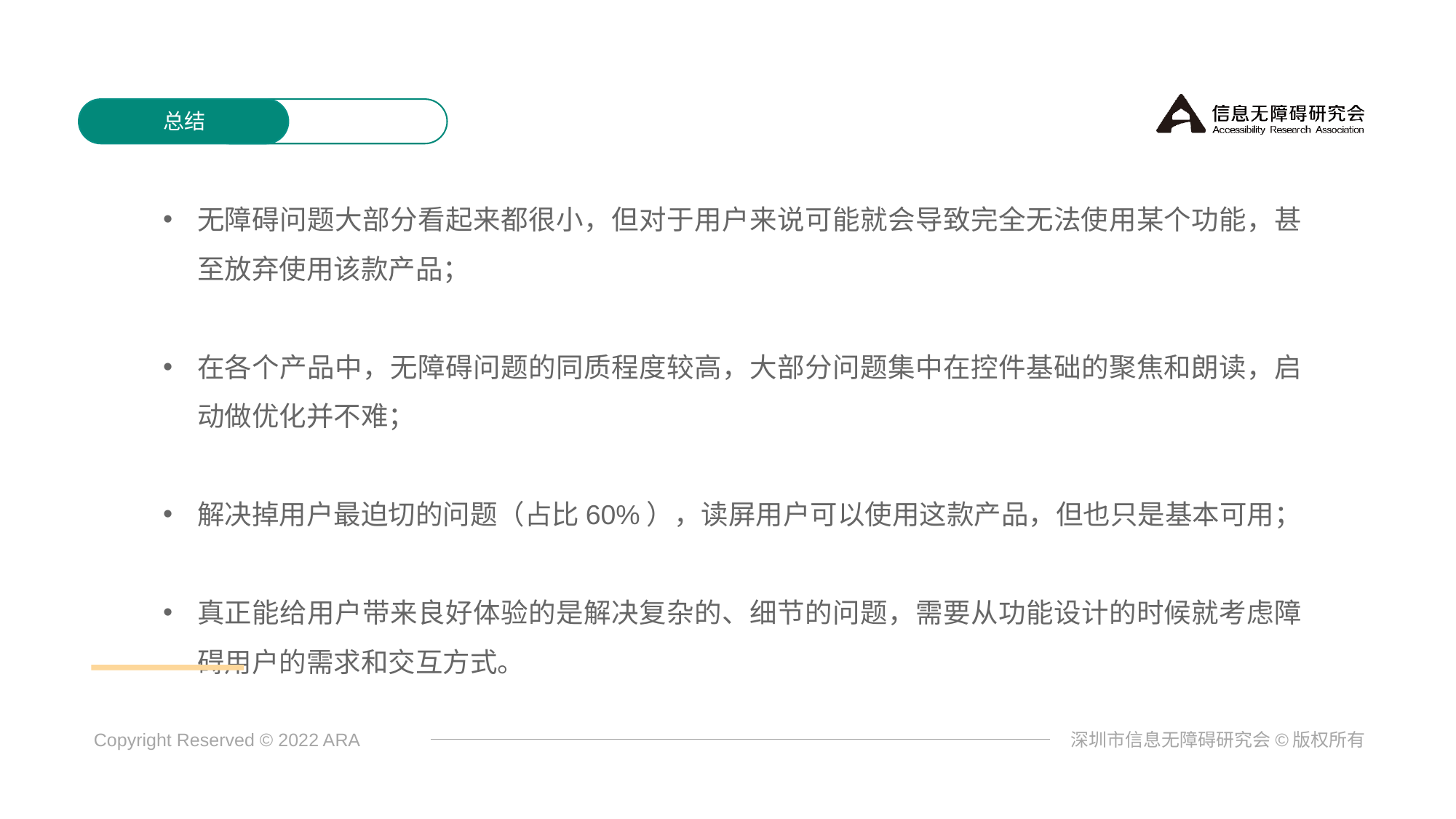

总结
无障碍问题大部分看起来都很小，但对于用户来说可能就会导致完全无法使用某个功能，甚至放弃使用该款产品；

在各个产品中，无障碍问题的同质程度较高，大部分问题集中在控件基础的聚焦和朗读，启动做优化并不难；

解决掉用户最迫切的问题（占比60%），读屏用户可以使用这款产品，但也只是基本可用；

真正能给用户带来良好体验的是解决复杂的、细节的问题，需要从功能设计的时候就考虑障碍用户的需求和交互方式。